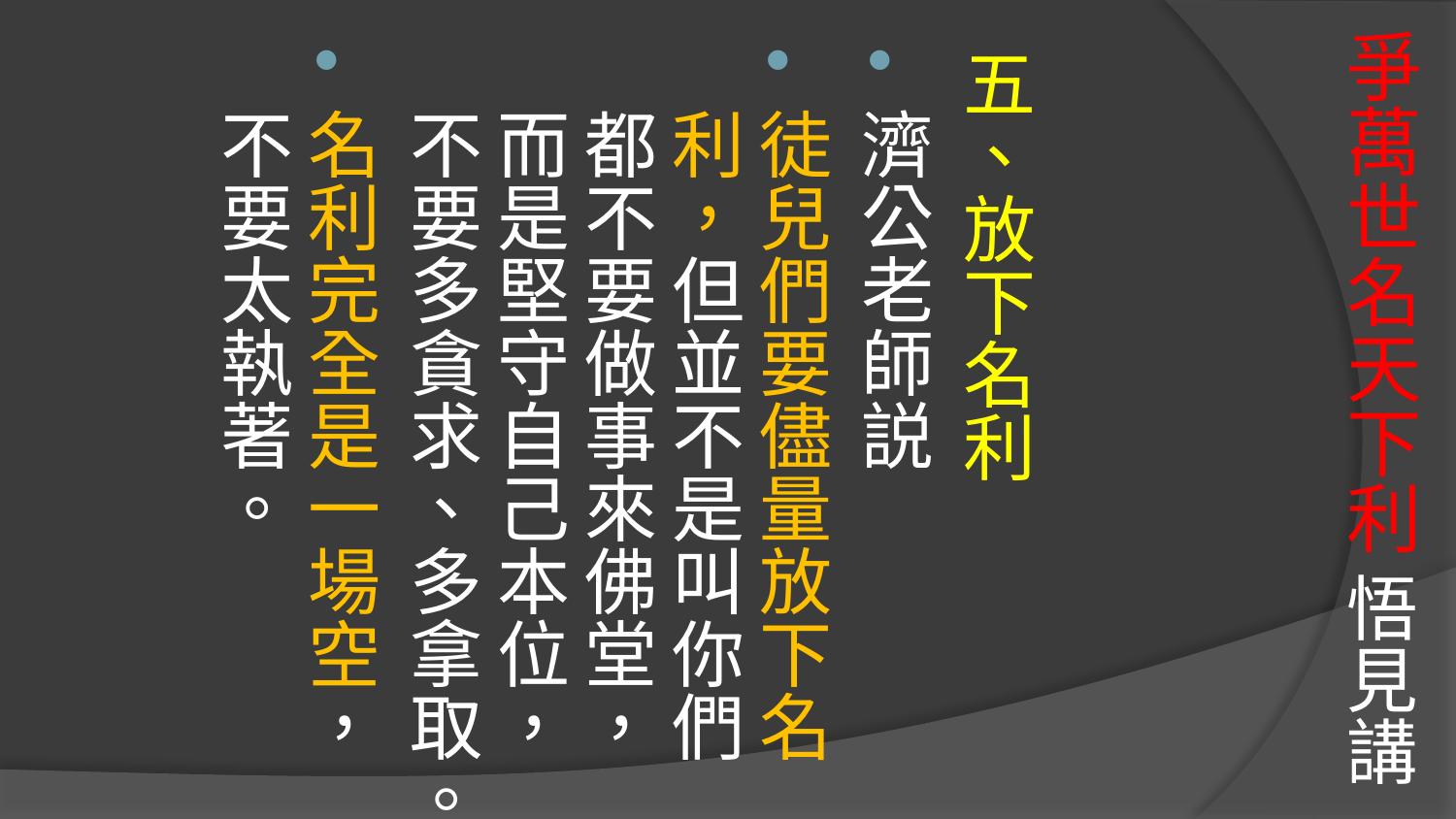

# 爭萬世名天下利 悟見講
五、放下名利
濟公老師説
徒兒們要儘量放下名利，但並不是叫你們都不要做事來佛堂，而是堅守自己本位，不要多貪求、多拿取。
名利完全是一場空，不要太執著。